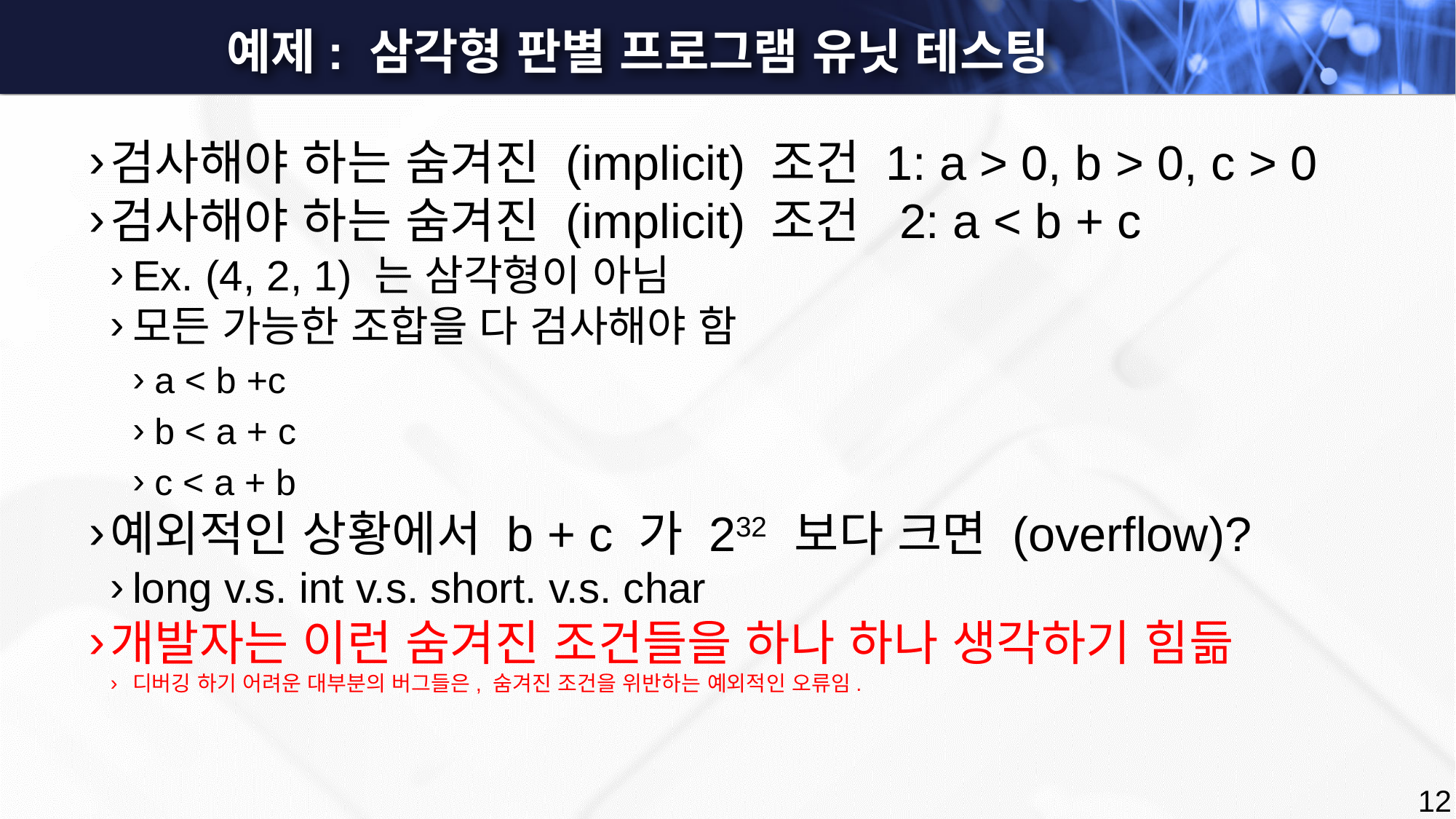

예제: 삼각형 판별 프로그램 유닛 테스팅
검사해야 하는 숨겨진 (implicit) 조건 1: a > 0, b > 0, c > 0
검사해야 하는 숨겨진 (implicit) 조건  2: a < b + c
Ex. (4, 2, 1) 는 삼각형이 아님
모든 가능한 조합을 다 검사해야 함
a < b +c
b < a + c
c < a + b
예외적인 상황에서 b + c 가 232  보다 크면 (overflow)?
long v.s. int v.s. short. v.s. char
개발자는 이런 숨겨진 조건들을 하나 하나 생각하기 힘듦
디버깅 하기 어려운 대부분의 버그들은, 숨겨진 조건을 위반하는 예외적인 오류임.